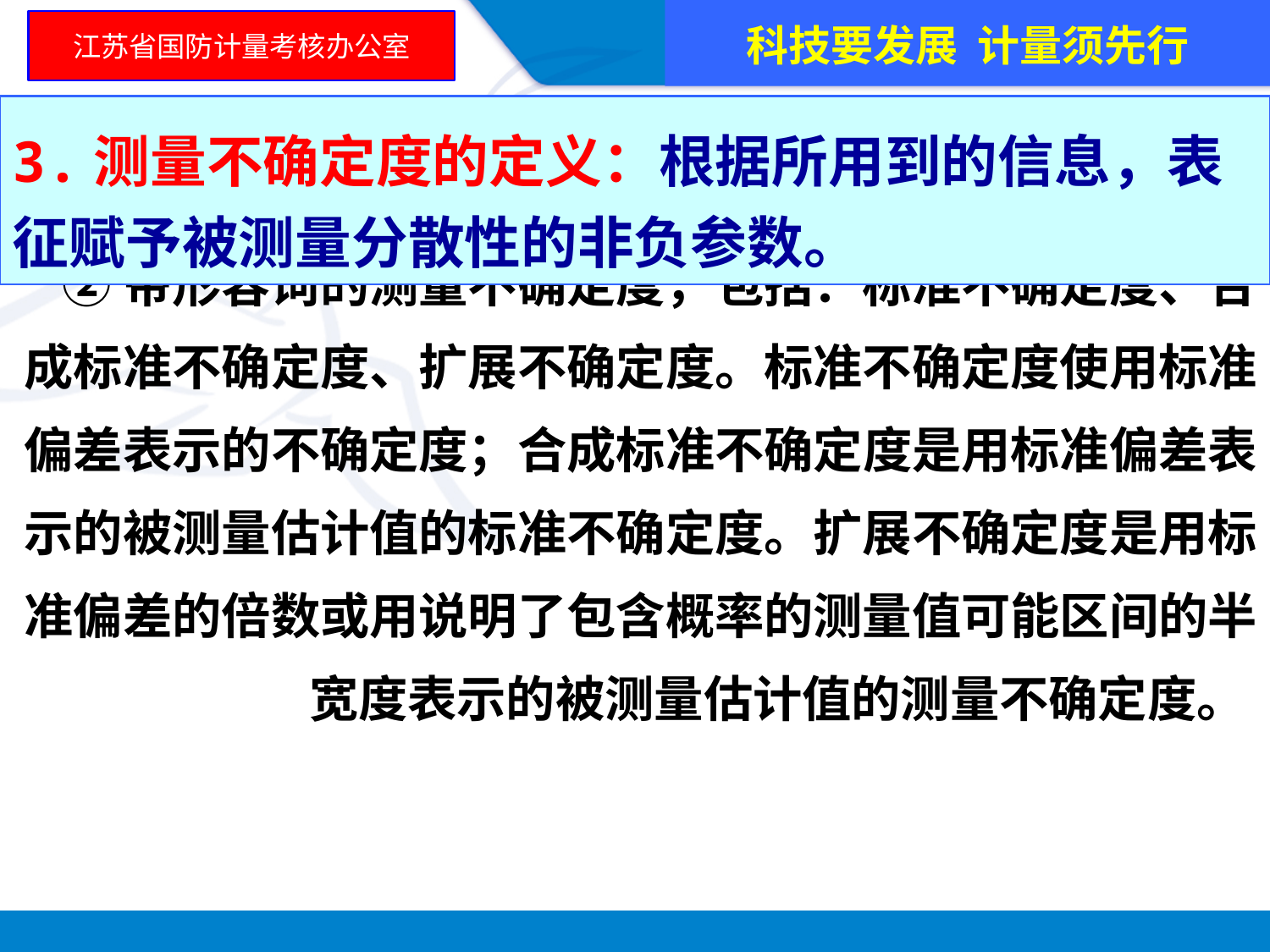

科技要发展  计量须先行
江苏省国防计量考核办公室
3.测量不确定度的定义：根据所用到的信息，表征赋予被测量分散性的非负参数。

②带形容词的测量不确定度，包括：标准不确定度、合成标准不确定度、扩展不确定度。标准不确定度使用标准偏差表示的不确定度；合成标准不确定度是用标准偏差表示的被测量估计值的标准不确定度。扩展不确定度是用标准偏差的倍数或用说明了包含概率的测量值可能区间的半宽度表示的被测量估计值的测量不确定度。